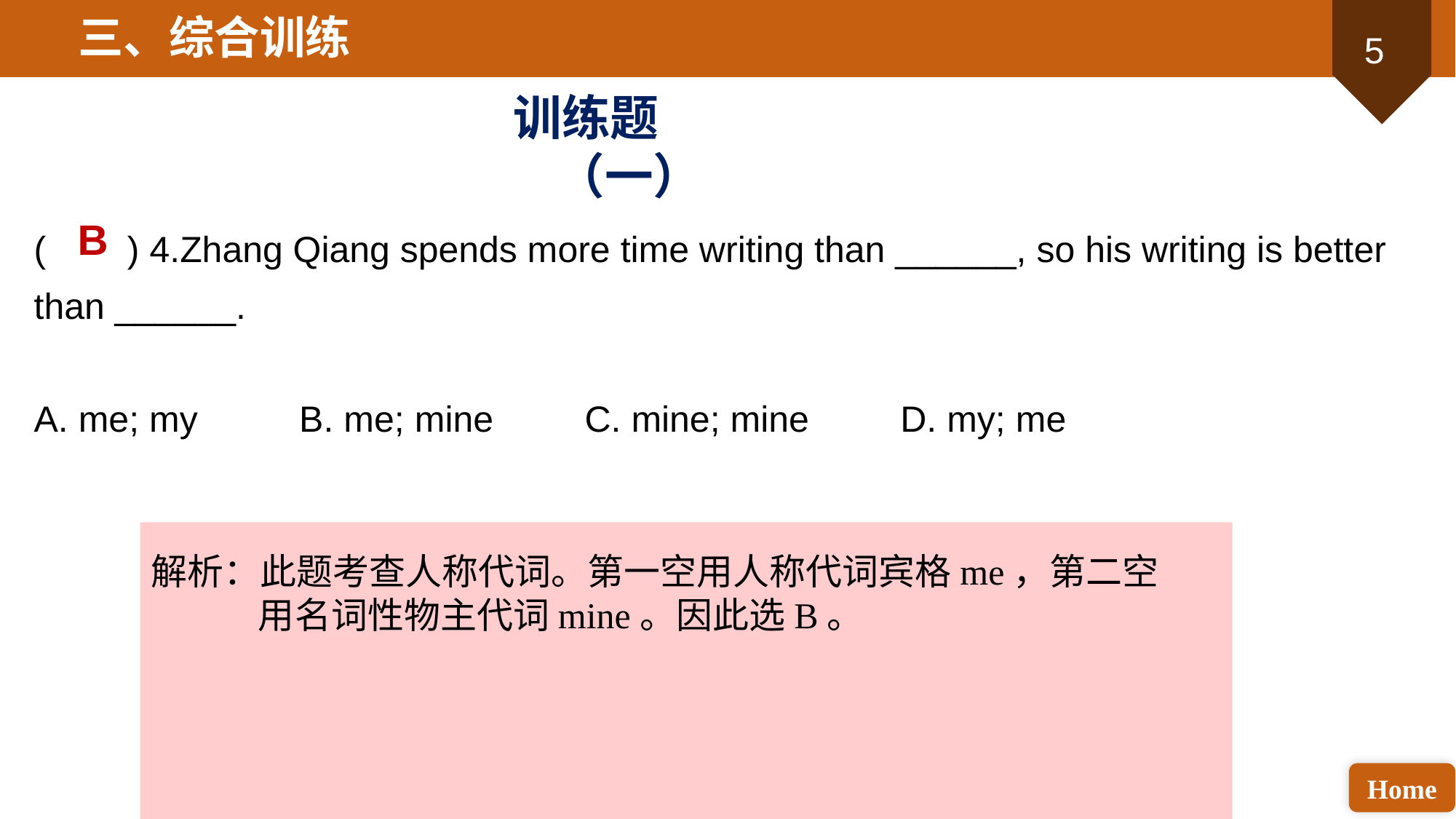

三、综合训练
训练题（一）
B
(        ) 4.Zhang Qiang spends more time writing than ______, so his writing is better than ______.

A. me; my          B. me; mine         C. mine; mine         D. my; me

解析：此题考查人称代词。第一空用人称代词宾格me，第二空用名词性物主代词mine。因此选B。